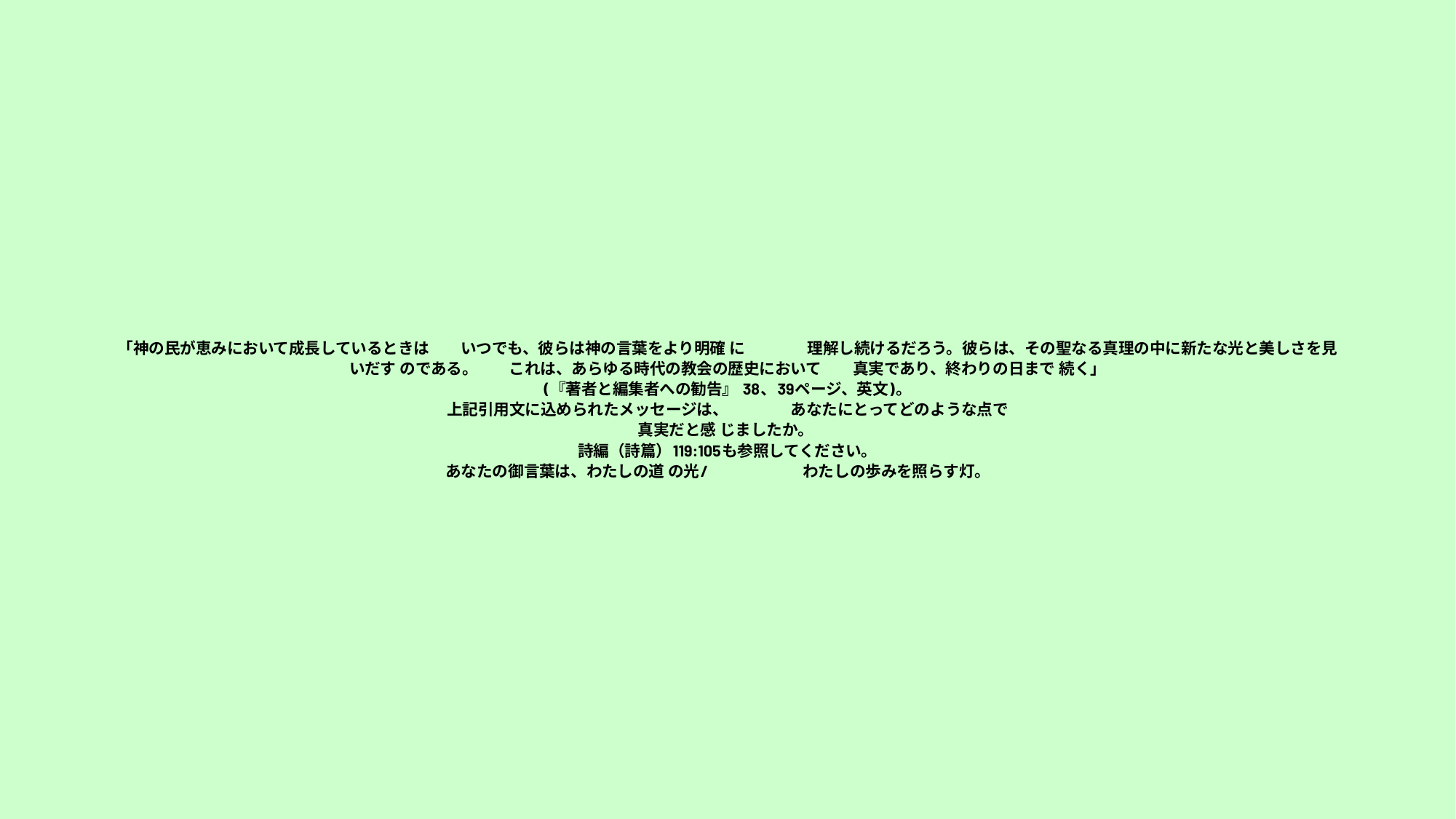

# 「神の民が恵みにおいて成長しているときは　　いつでも、彼らは神の言葉をより明確 に　　　　理解し続けるだろう。彼らは、その聖なる真理の中に新たな光と美しさを見いだす のである。　　これは、あらゆる時代の教会の歴史において　　真実であり、終わりの日まで 続く」 (『著者と編集者への勧告』 38、39ページ、英文)。 上記引用文に込められたメッセージは、　　　　あなたにとってどのような点で 真実だと感 じましたか。 詩編（詩篇）119:105も参照してください。 あなたの御言葉は、わたしの道 の光/　　　　　　わたしの歩みを照らす灯。